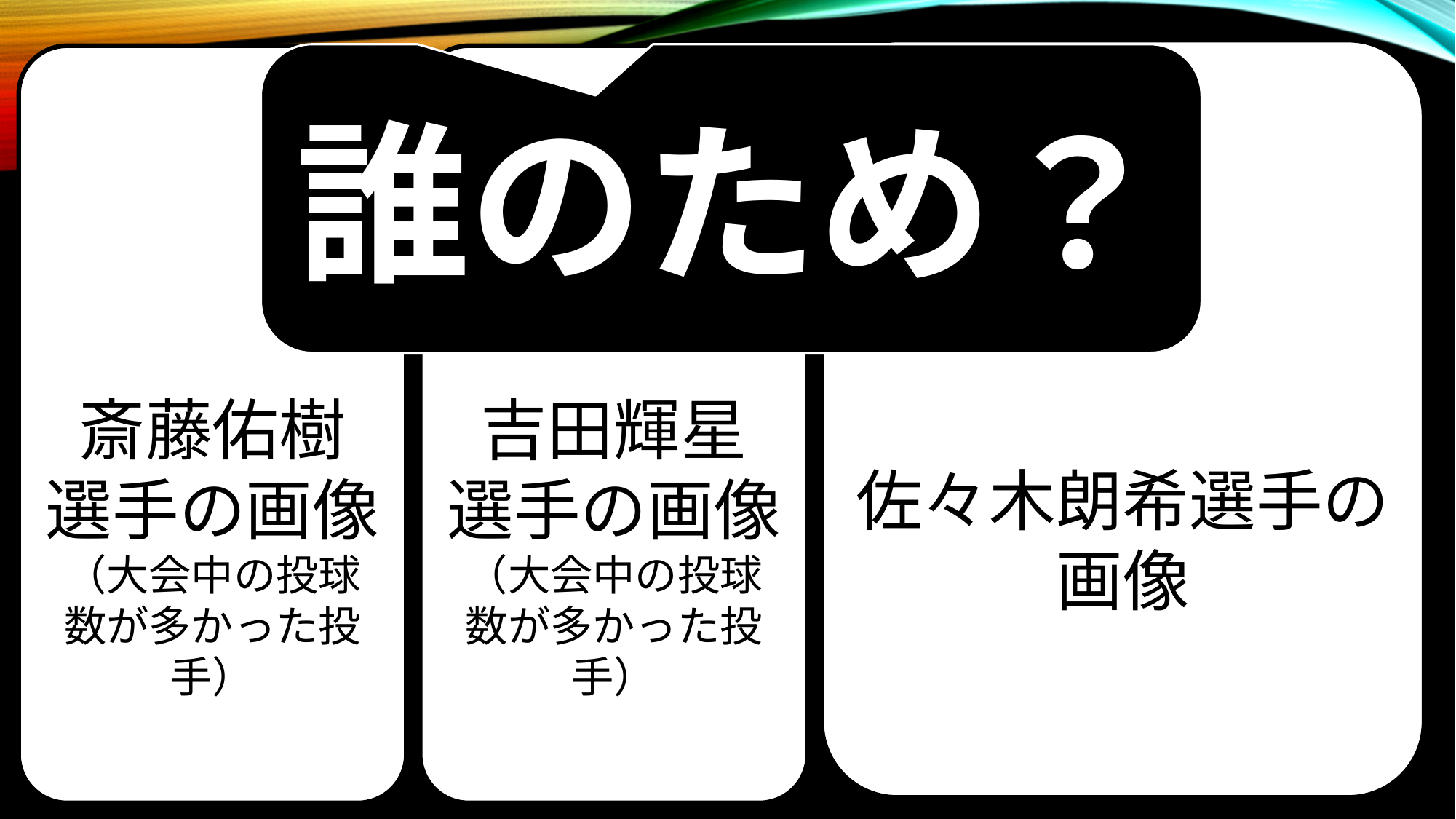

佐々木朗希選手の画像
誰のため？

斎藤佑樹
選手の画像
（大会中の投球数が多かった投手）

吉田輝星
選手の画像
（大会中の投球数が多かった投手）